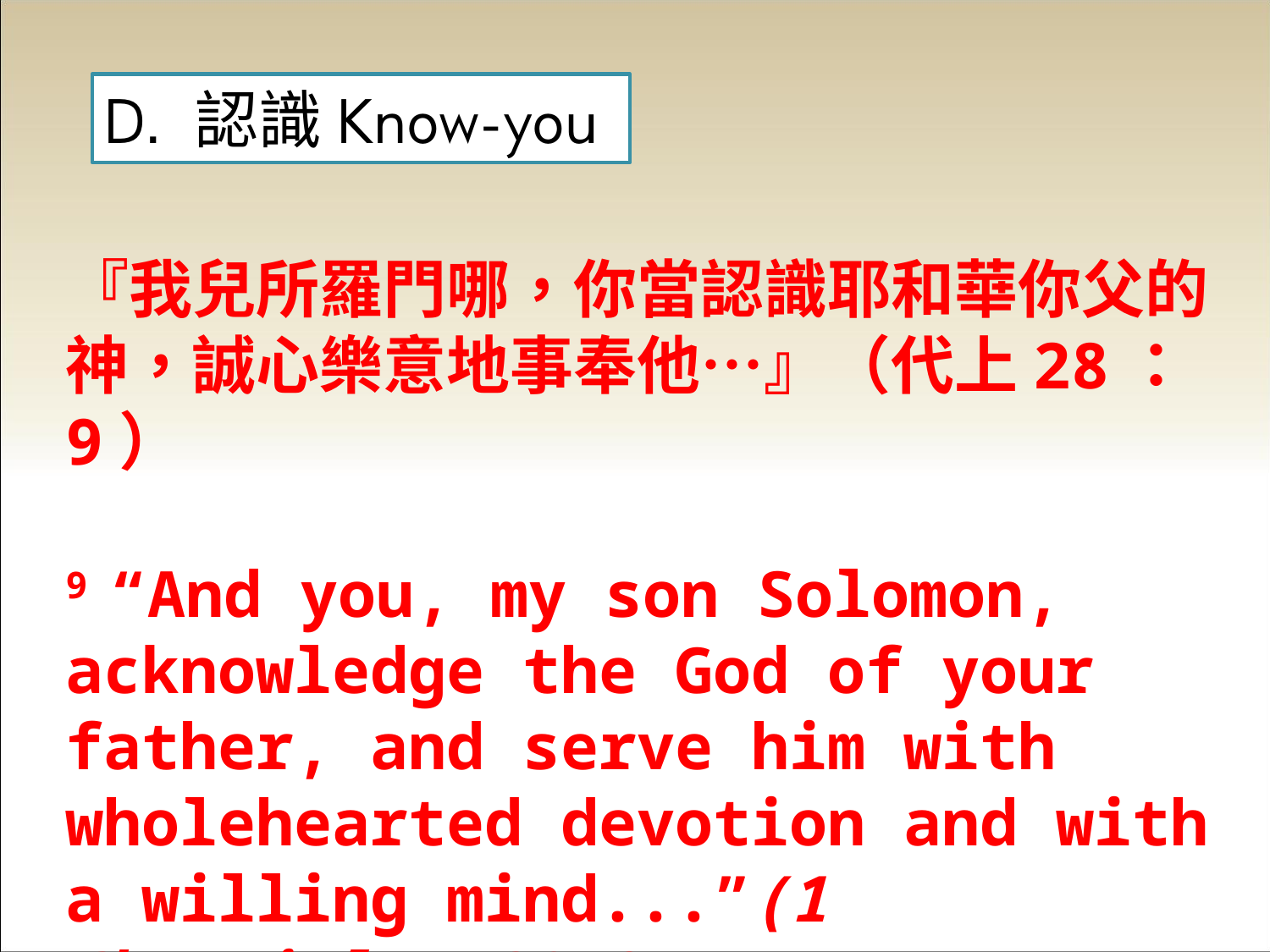

D. 認識Know-you
『我兒所羅門哪，你當認識耶和華你父的神，誠心樂意地事奉他…』（代上28：9）

9 “And you, my son Solomon, acknowledge the God of your father, and serve him with wholehearted devotion and with a willing mind...”(1 Chronicles 28:9)